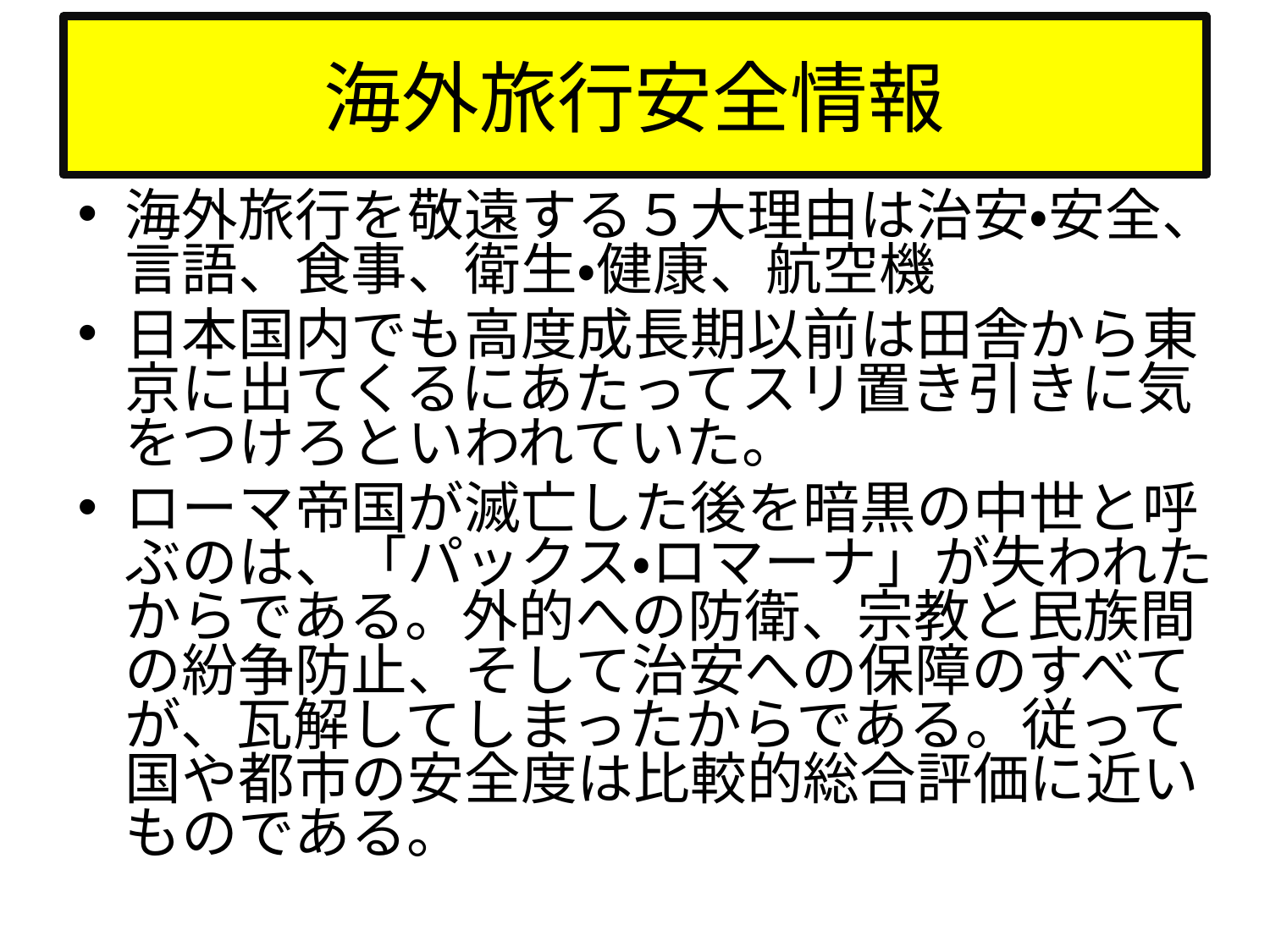

# 海外旅行安全情報
海外旅行を敬遠する５大理由は治安・安全、言語、食事、衛生・健康、航空機
日本国内でも高度成長期以前は田舎から東京に出てくるにあたってスリ置き引きに気をつけろといわれていた。
ローマ帝国が滅亡した後を暗黒の中世と呼ぶのは、「パックス・ロマーナ」が失われたからである。外的への防衛、宗教と民族間の紛争防止、そして治安への保障のすべてが、瓦解してしまったからである。従って国や都市の安全度は比較的総合評価に近いものである。